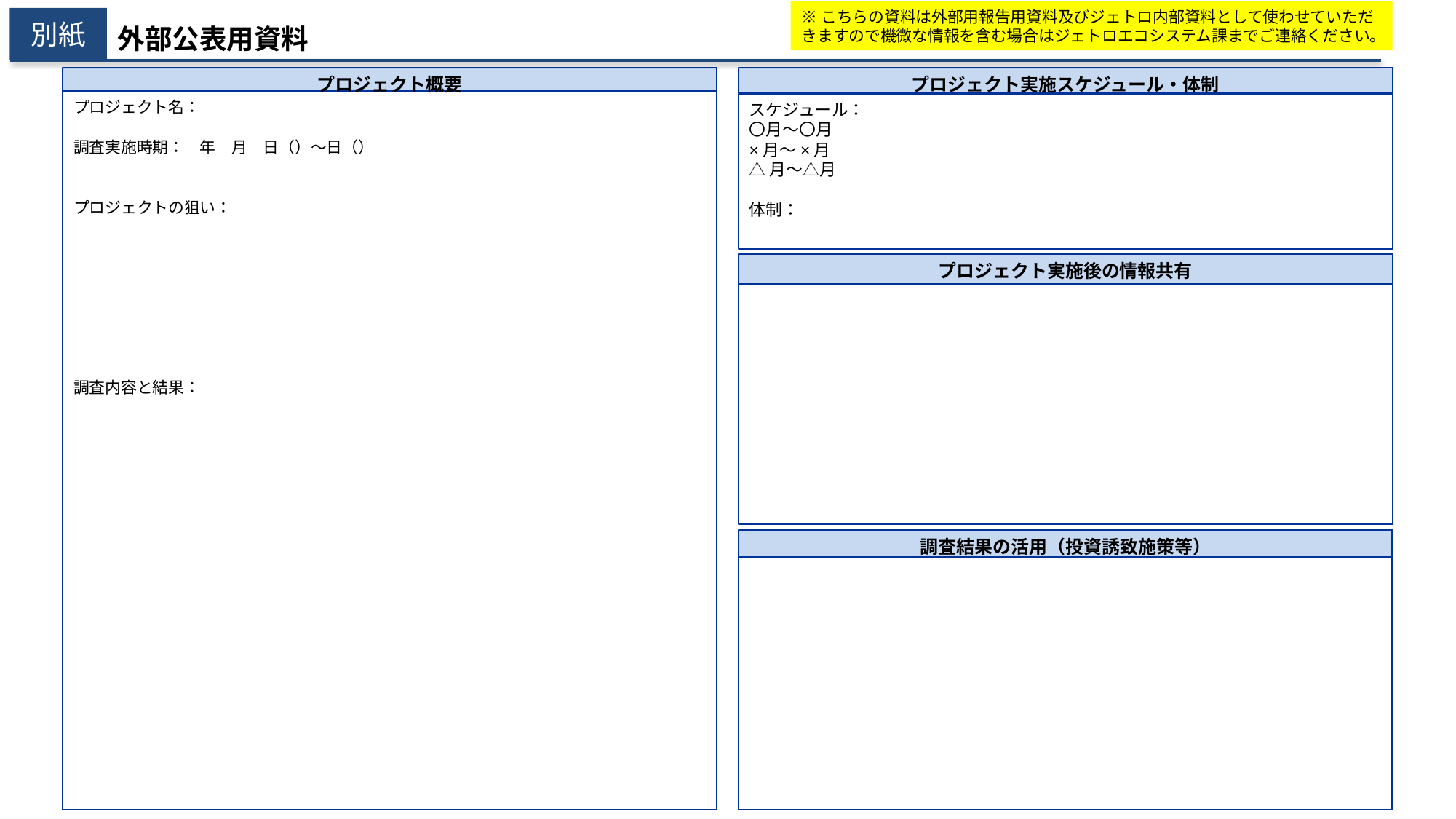

※こちらの資料は外部用報告用資料及びジェトロ内部資料として使わせていただきますので機微な情報を含む場合はジェトロエコシステム課までご連絡ください。
別紙
外部公表用資料
プロジェクト概要
プロジェクト実施スケジュール・体制
スケジュール：
〇月～〇月
×月～×月
△月～△月

体制：
プロジェクト名：

調査実施時期：　年　月　日（）～日（）

プロジェクトの狙い：

調査内容と結果：
プロジェクト実施後の情報共有

調査結果の活用（投資誘致施策等）